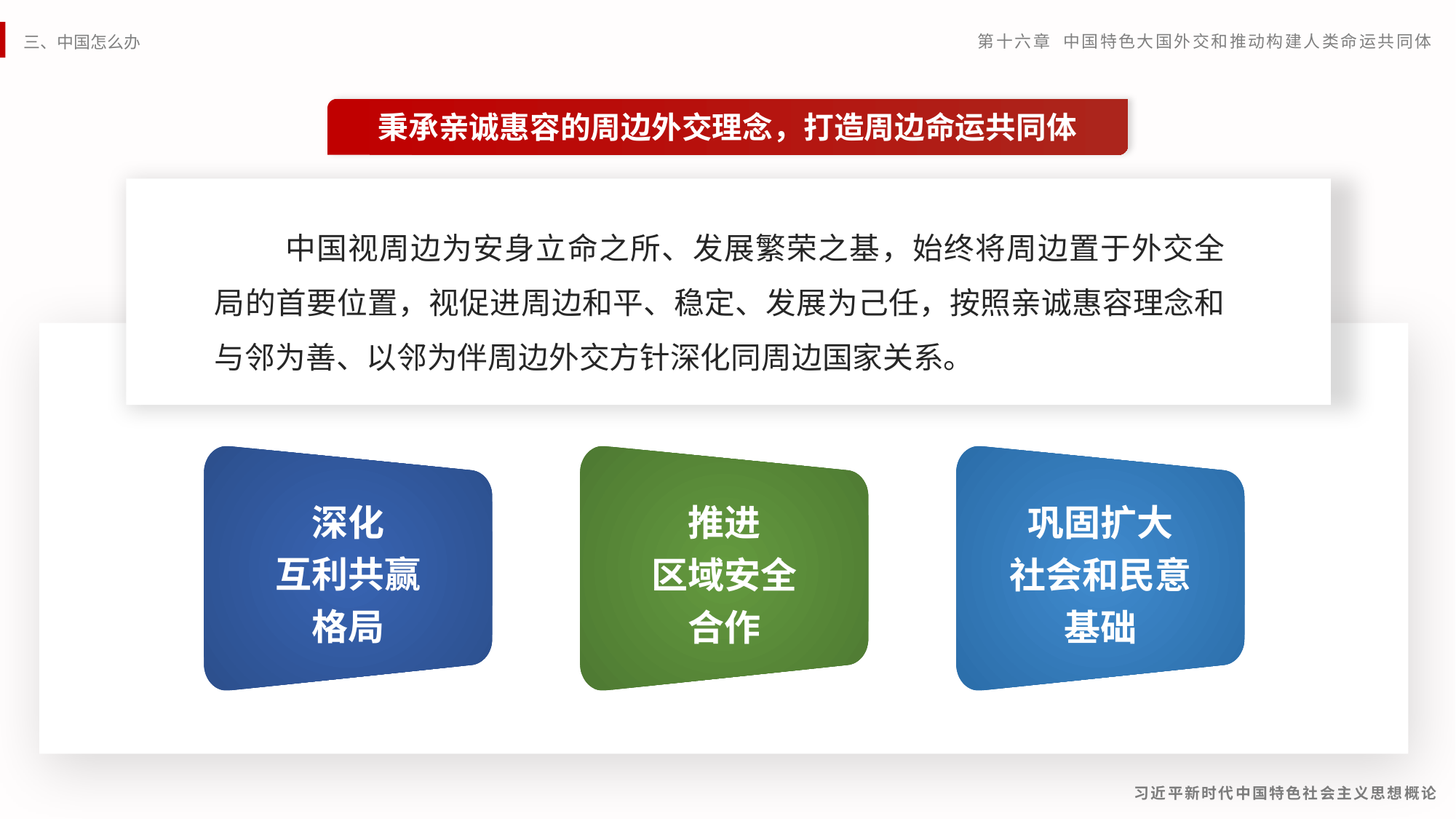

秉承亲诚惠容的周边外交理念，打造周边命运共同体

 中国视周边为安身立命之所、发展繁荣之基，始终将周边置于外交全局的首要位置，视促进周边和平、稳定、发展为己任，按照亲诚惠容理念和与邻为善、以邻为伴周边外交方针深化同周边国家关系。

深化
互利共赢
格局

推进
区域安全
合作

巩固扩大
社会和民意
基础